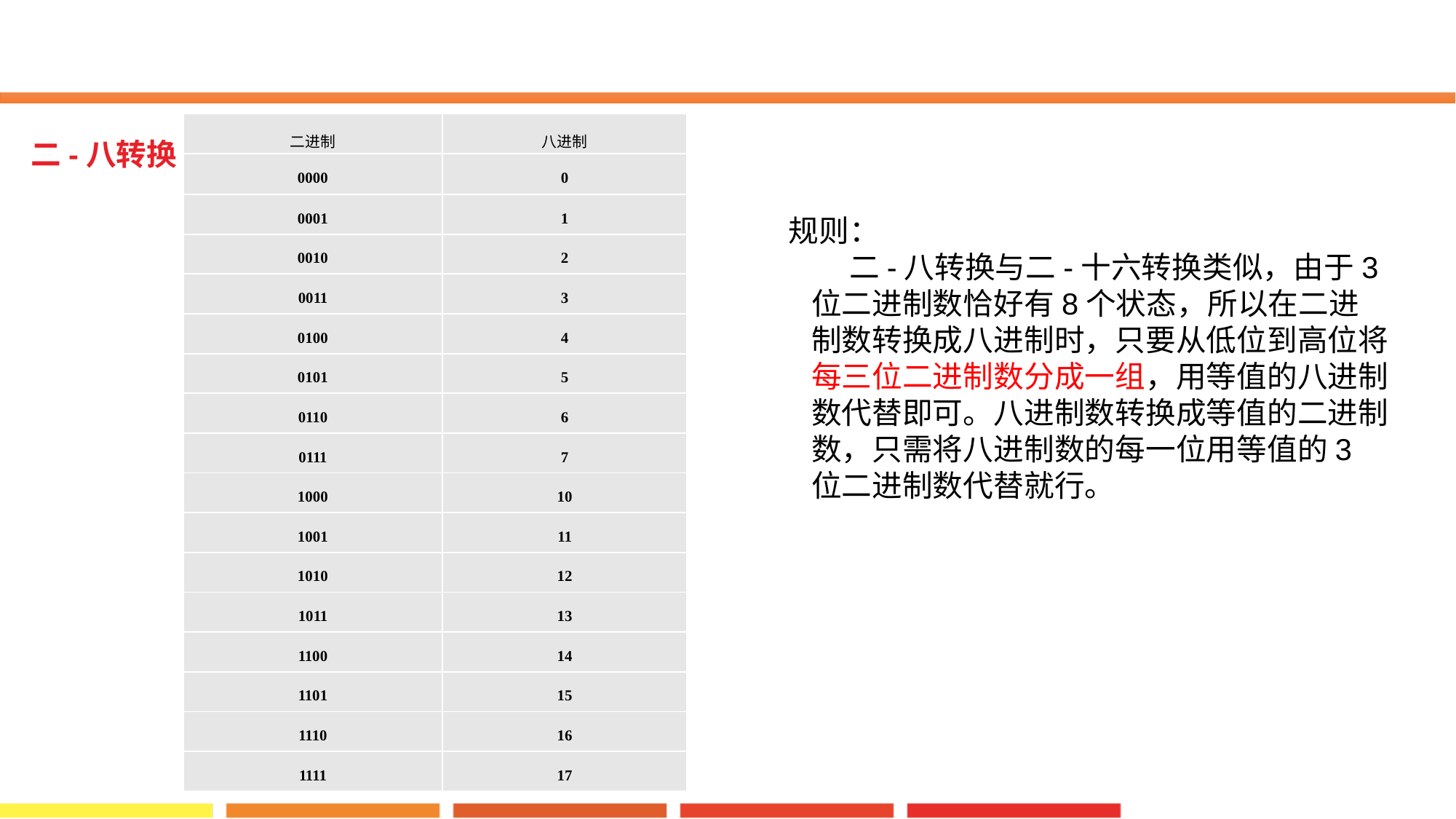

| 二进制 | 八进制 |
| --- | --- |
| 0000 | 0 |
| 0001 | 1 |
| 0010 | 2 |
| 0011 | 3 |
| 0100 | 4 |
| 0101 | 5 |
| 0110 | 6 |
| 0111 | 7 |
| 1000 | 10 |
| 1001 | 11 |
| 1010 | 12 |
| 1011 | 13 |
| 1100 | 14 |
| 1101 | 15 |
| 1110 | 16 |
| 1111 | 17 |
二-八转换
     规则：
              二-八转换与二-十六转换类似，由于3位二进制数恰好有8个状态，所以在二进制数转换成八进制时，只要从低位到高位将每三位二进制数分成一组，用等值的八进制数代替即可。八进制数转换成等值的二进制数，只需将八进制数的每一位用等值的3位二进制数代替就行。